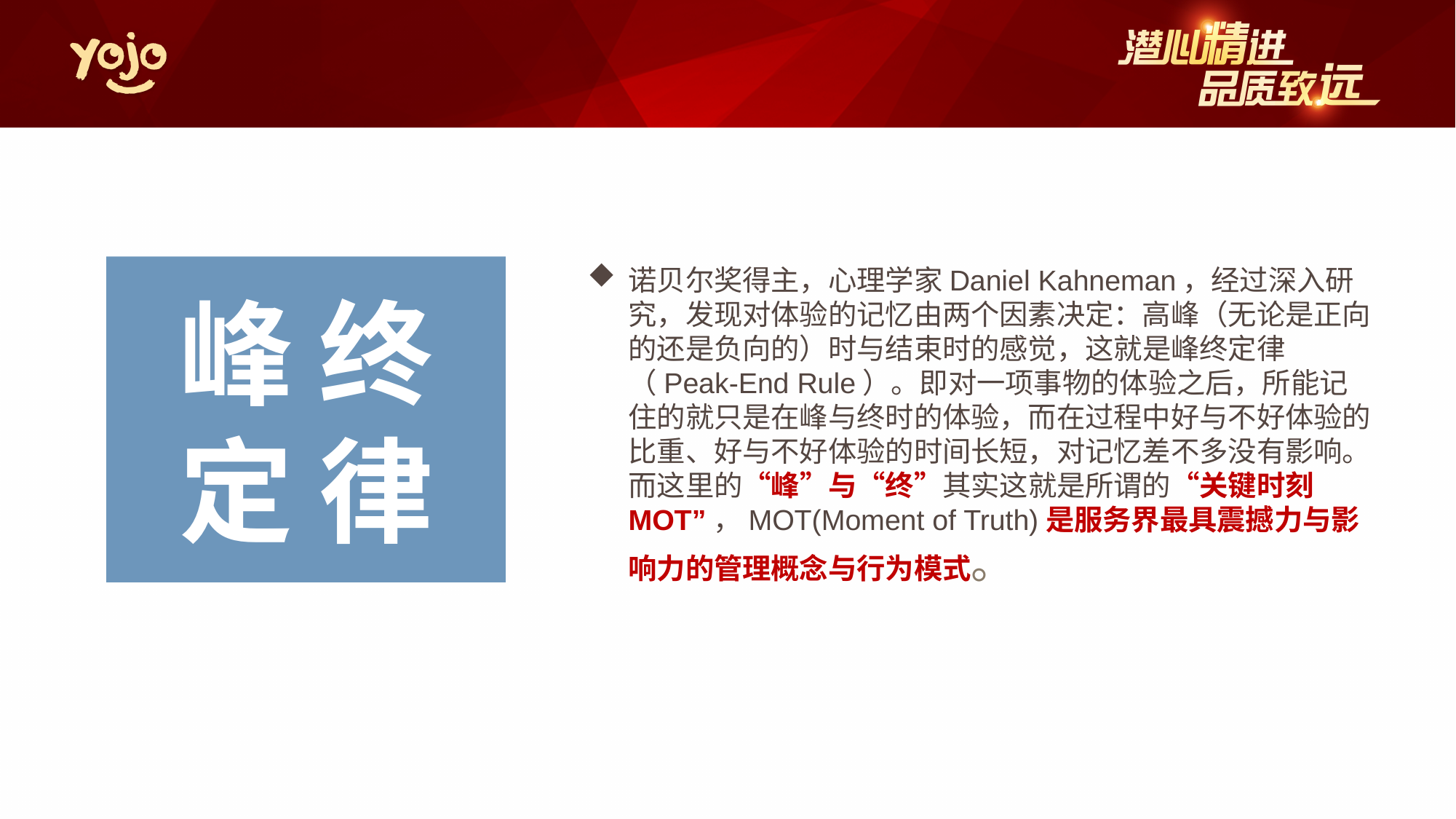

诺贝尔奖得主，心理学家Daniel Kahneman，经过深入研究，发现对体验的记忆由两个因素决定：高峰（无论是正向的还是负向的）时与结束时的感觉，这就是峰终定律（Peak-End Rule）。即对一项事物的体验之后，所能记住的就只是在峰与终时的体验，而在过程中好与不好体验的比重、好与不好体验的时间长短，对记忆差不多没有影响。而这里的“峰”与“终”其实这就是所谓的“关键时刻MOT”，MOT(Moment of Truth)是服务界最具震撼力与影响力的管理概念与行为模式。
峰 终
定 律